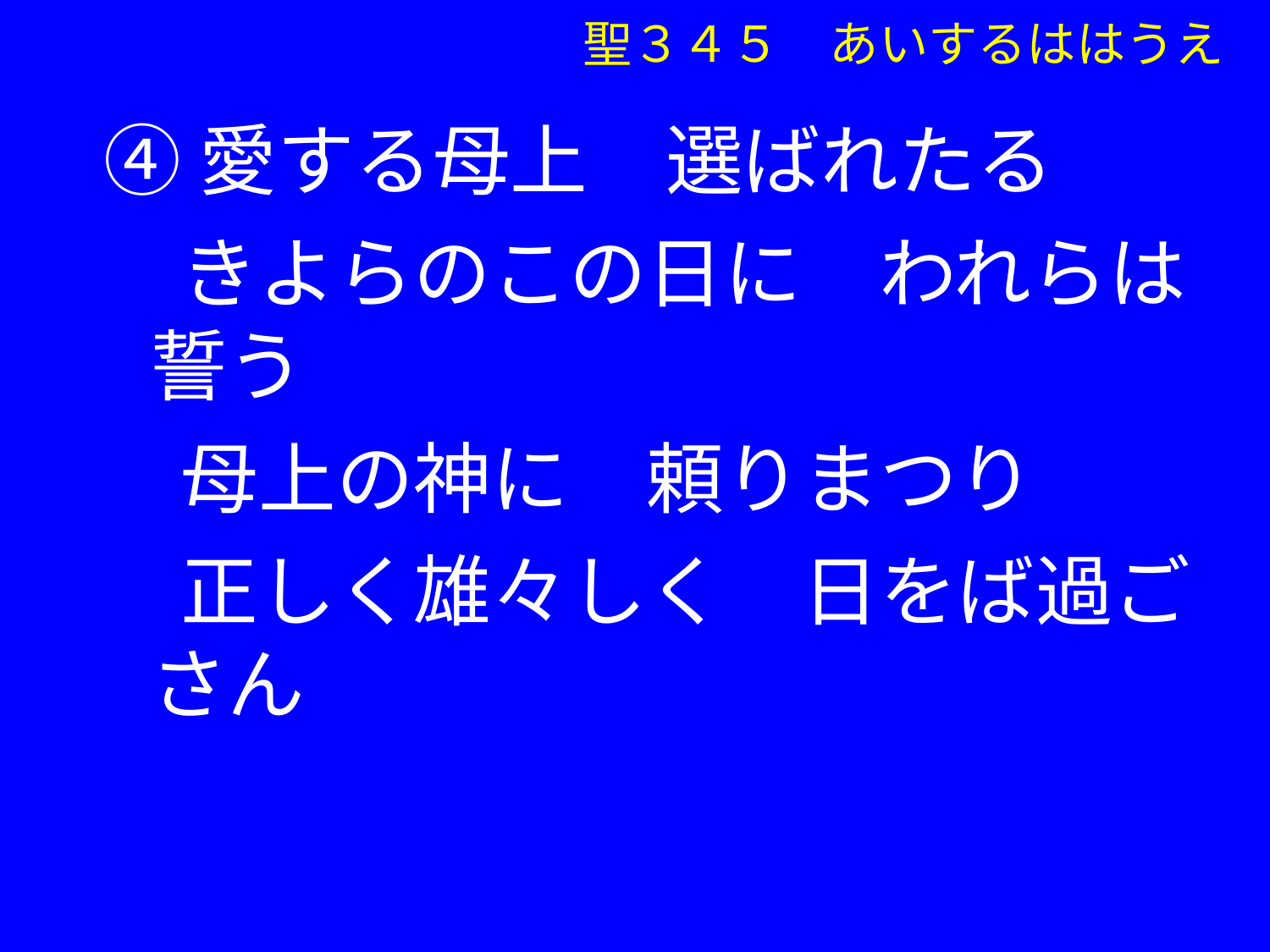

④愛する母上　選ばれたる
　きよらのこの日に　われらは誓う
　母上の神に　頼りまつり
　正しく雄々しく　日をば過ごさん
聖３４５　あいするははうえ